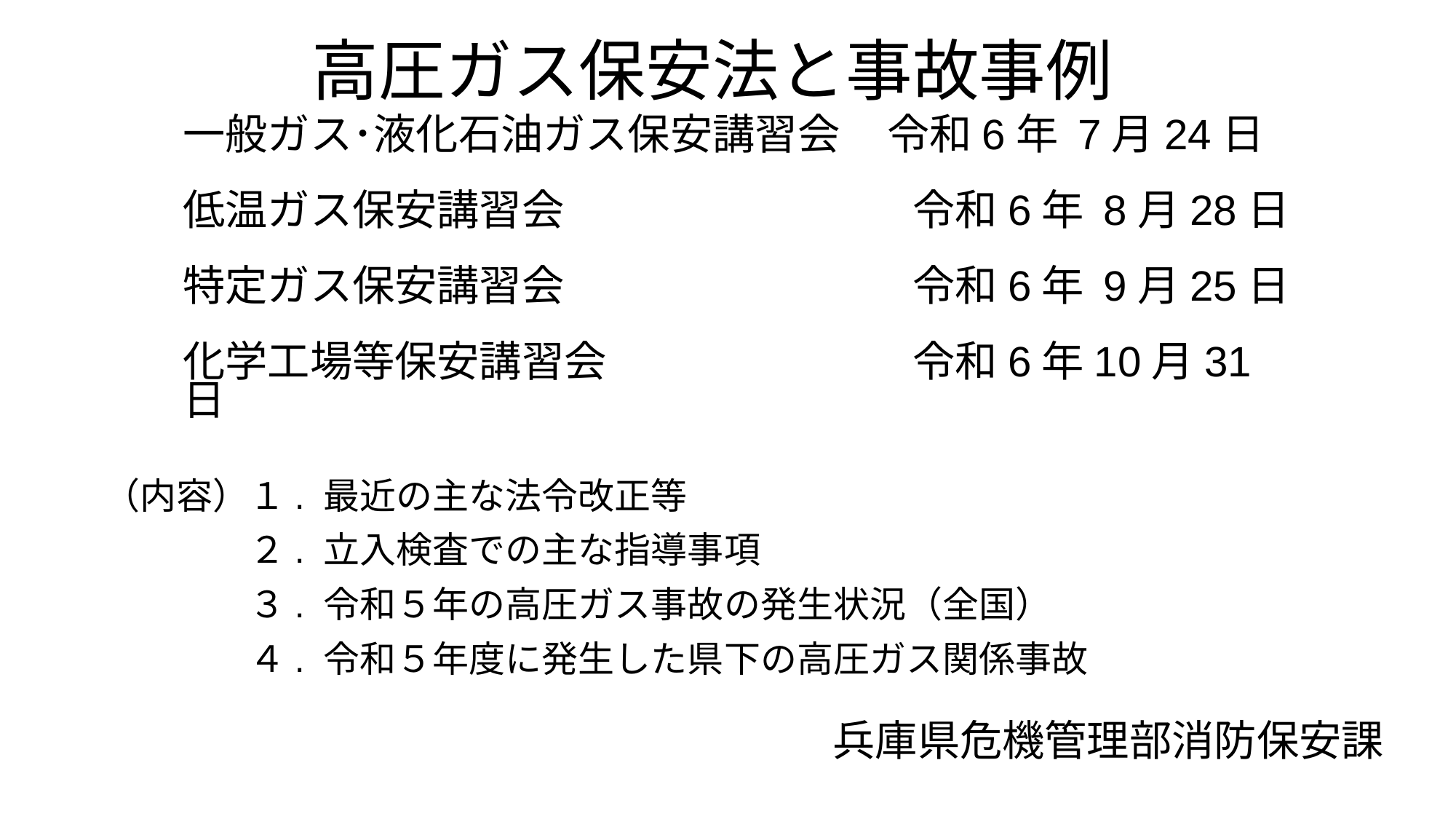

高圧ガス保安法と事故事例
# 一般ガス･液化石油ガス保安講習会     令和6年 7月24日 低温ガス保安講習会　　　　　　　　 令和6年 8月28日 特定ガス保安講習会　　　　　　　　 令和6年 9月25日 化学工場等保安講習会　　　　　　　 令和6年10月31日
（内容）１. 最近の主な法令改正等
　　　　２. 立入検査での主な指導事項
　　　　３. 令和５年の高圧ガス事故の発生状況（全国）
　　　　４. 令和５年度に発生した県下の高圧ガス関係事故
兵庫県危機管理部消防保安課